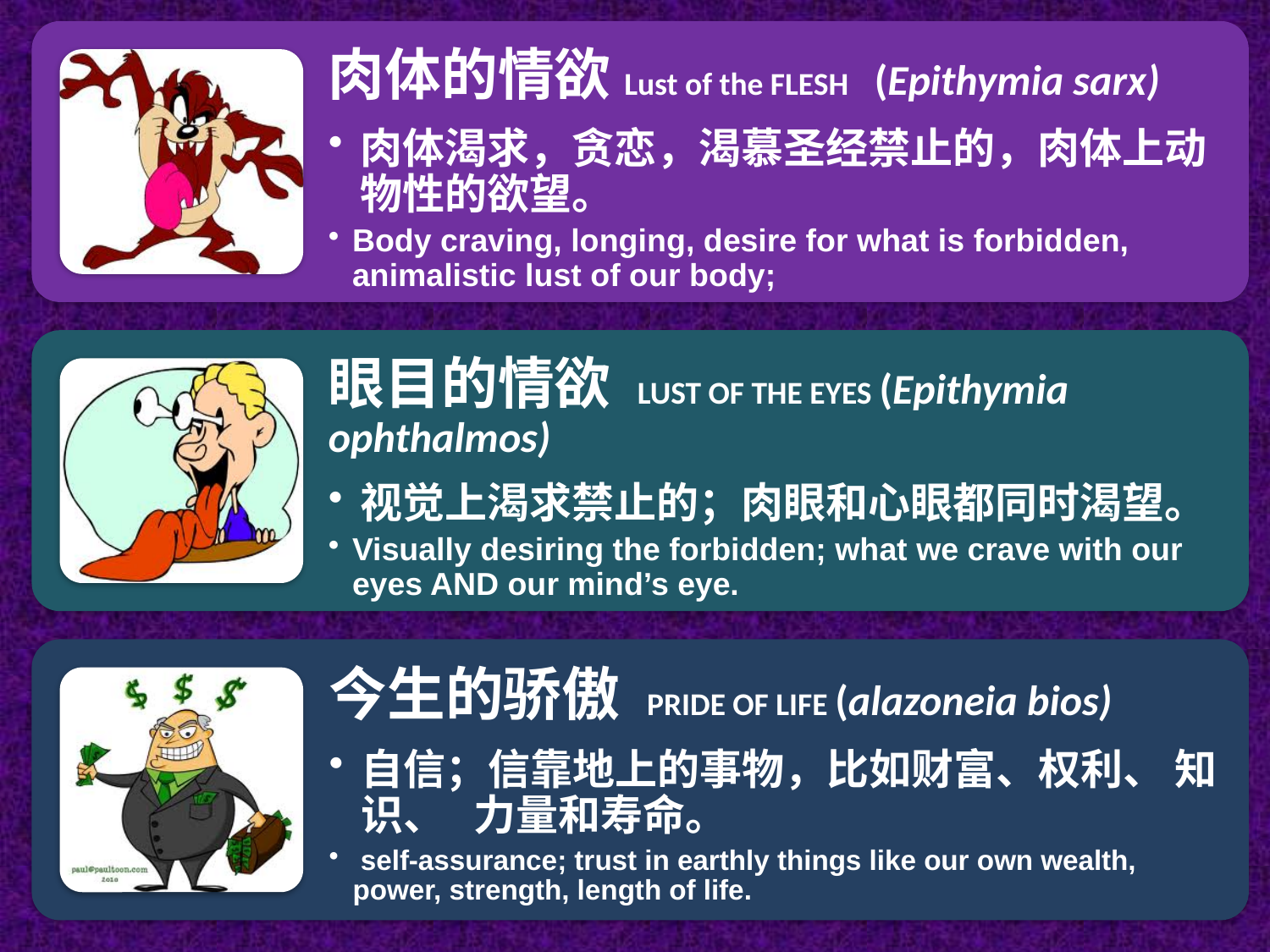

肉体的情欲Lust of the FLESH  (Epithymia sarx)
肉体渴求，贪恋，渴慕圣经禁止的，肉体上动物性的欲望。
Body craving, longing, desire for what is forbidden, animalistic lust of our body;
眼目的情欲 LUST OF THE EYES (Epithymia  ophthalmos)
视觉上渴求禁止的；肉眼和心眼都同时渴望。
Visually desiring the forbidden; what we crave with our eyes AND our mind’s eye.
今生的骄傲 PRIDE OF LIFE (alazoneia bios)
自信；信靠地上的事物，比如财富、权利、 知识、   力量和寿命。
 self-assurance; trust in earthly things like our own wealth, power, strength, length of life.